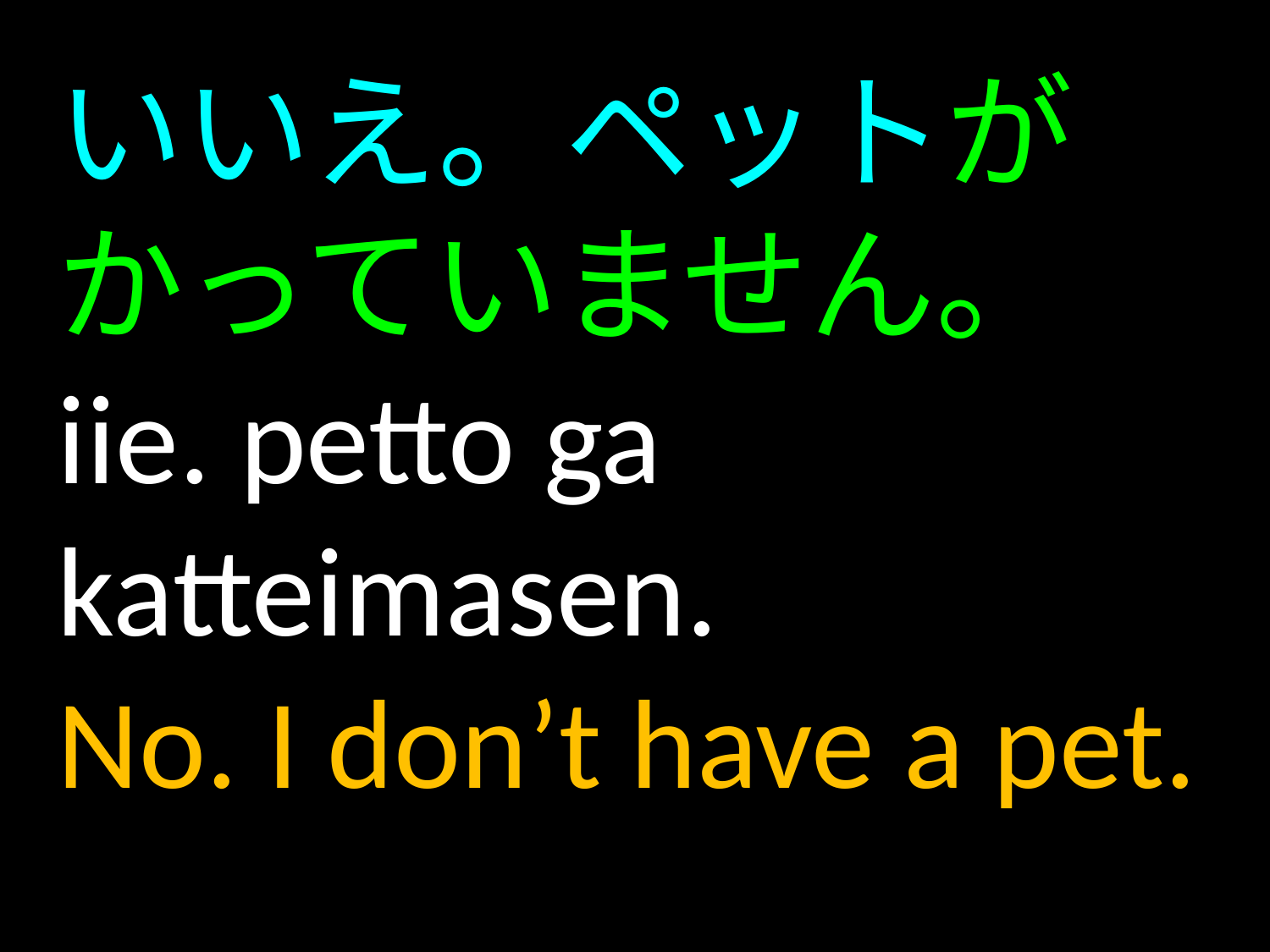

いいえ。ペットがかっていません。
iie. petto ga katteimasen.
No. I don’t have a pet.